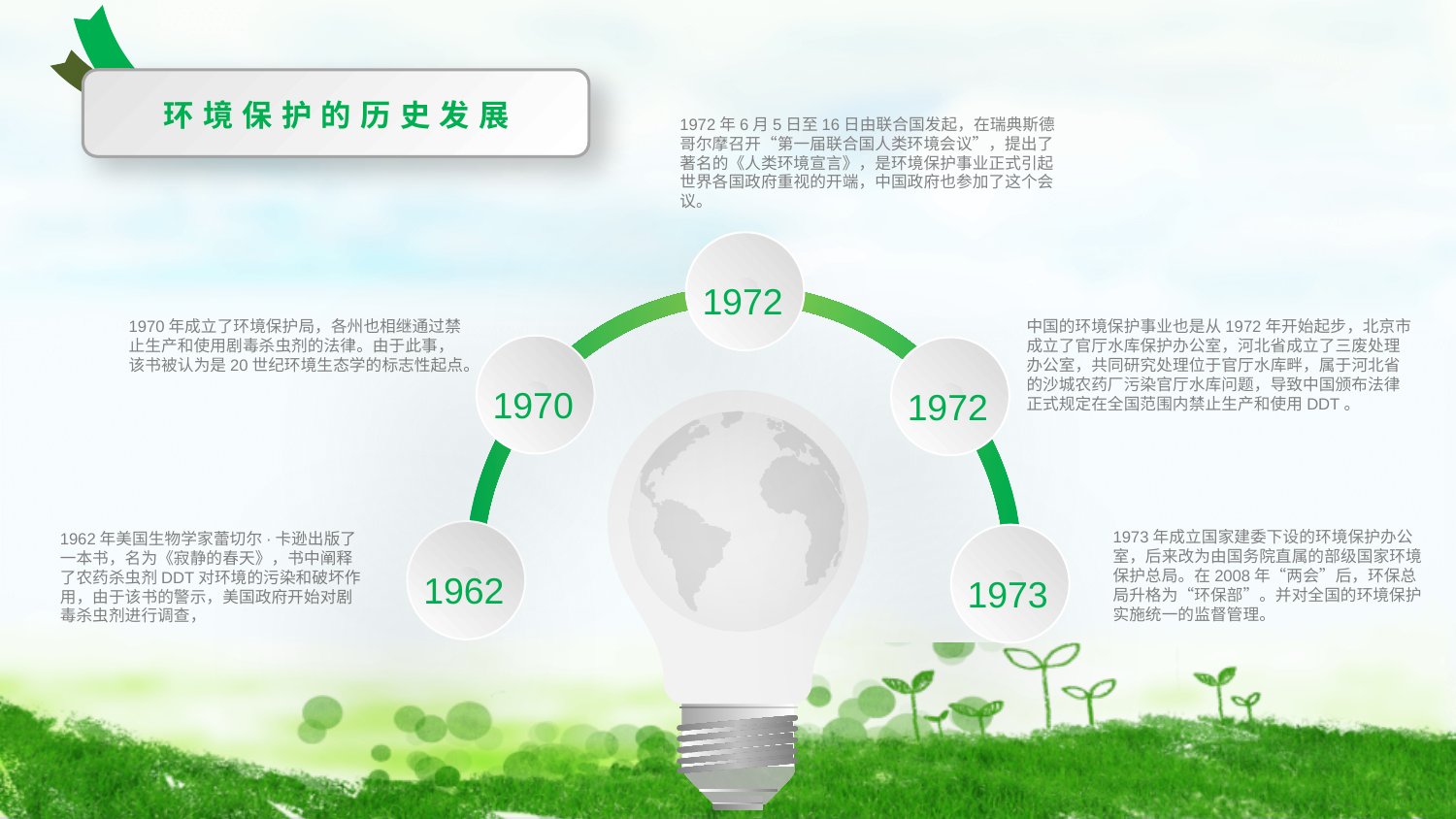

环境保护的历史发展
1972年6月5日至16日由联合国发起，在瑞典斯德哥尔摩召开“第一届联合国人类环境会议”，提出了著名的《人类环境宣言》，是环境保护事业正式引起世界各国政府重视的开端，中国政府也参加了这个会议。

1972

1970年成立了环境保护局，各州也相继通过禁止生产和使用剧毒杀虫剂的法律。由于此事，该书被认为是20世纪环境生态学的标志性起点。
中国的环境保护事业也是从1972年开始起步，北京市成立了官厅水库保护办公室，河北省成立了三废处理办公室，共同研究处理位于官厅水库畔，属于河北省的沙城农药厂污染官厅水库问题，导致中国颁布法律正式规定在全国范围内禁止生产和使用DDT。

1970

1972

1962
1973年成立国家建委下设的环境保护办公室，后来改为由国务院直属的部级国家环境保护总局。在2008年“两会”后，环保总局升格为“环保部”。并对全国的环境保护实施统一的监督管理。
1962年美国生物学家蕾切尔·卡逊出版了一本书，名为《寂静的春天》，书中阐释了农药杀虫剂DDT对环境的污染和破坏作用，由于该书的警示，美国政府开始对剧毒杀虫剂进行调查，

1973